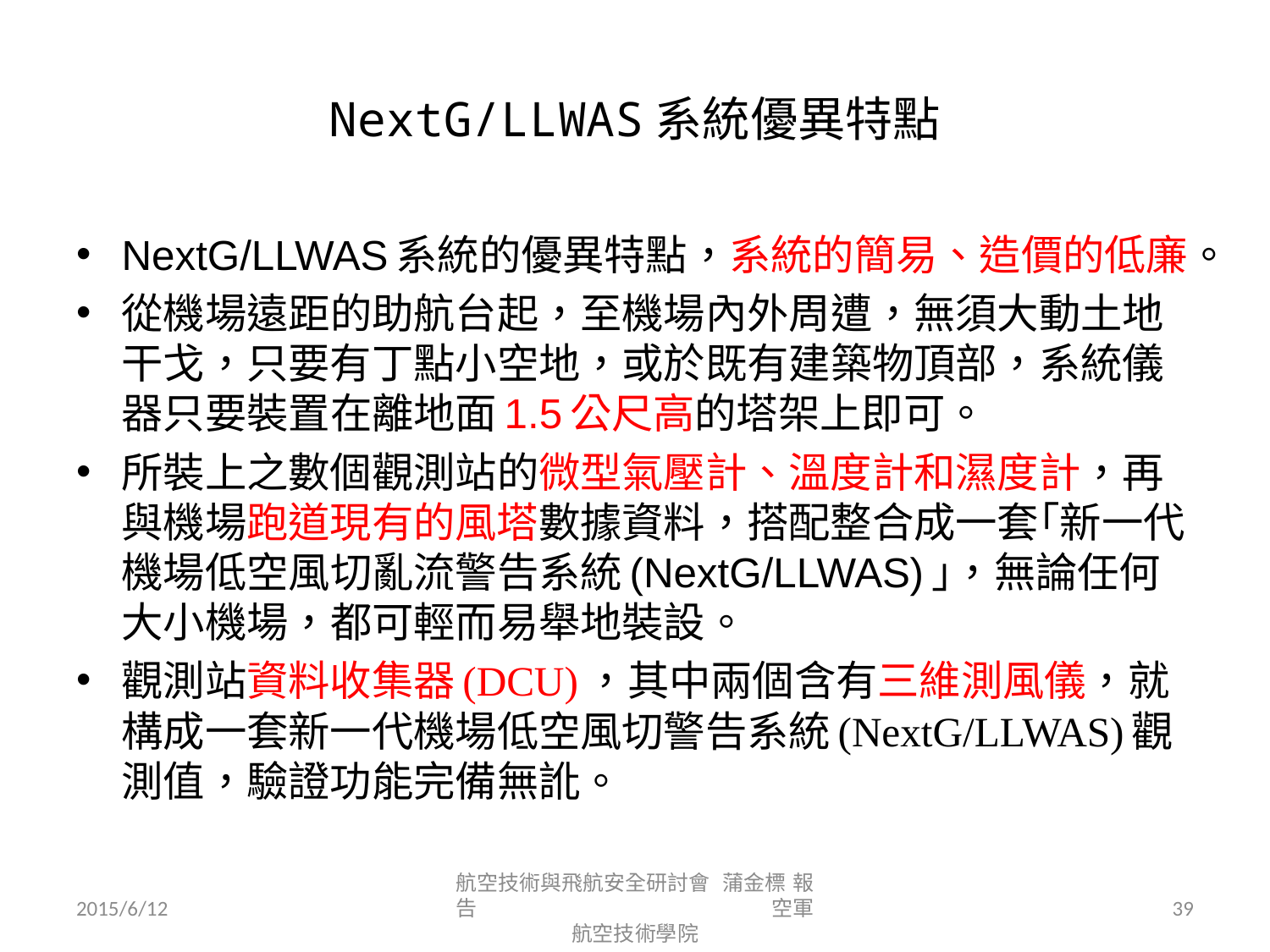

# NextG/LLWAS系統優異特點
NextG/LLWAS系統的優異特點，系統的簡易、造價的低廉。
從機場遠距的助航台起，至機場內外周遭，無須大動土地干戈，只要有丁點小空地，或於既有建築物頂部，系統儀器只要裝置在離地面1.5公尺高的塔架上即可。
所裝上之數個觀測站的微型氣壓計、溫度計和濕度計，再與機場跑道現有的風塔數據資料，搭配整合成一套｢新一代機場低空風切亂流警告系統(NextG/LLWAS)｣，無論任何大小機場，都可輕而易舉地裝設。
觀測站資料收集器(DCU)，其中兩個含有三維測風儀，就構成一套新一代機場低空風切警告系統(NextG/LLWAS)觀測值，驗證功能完備無訛。

2015/6/12
航空技術與飛航安全研討會  蒲金標 報告                                             空軍航空技術學院
39